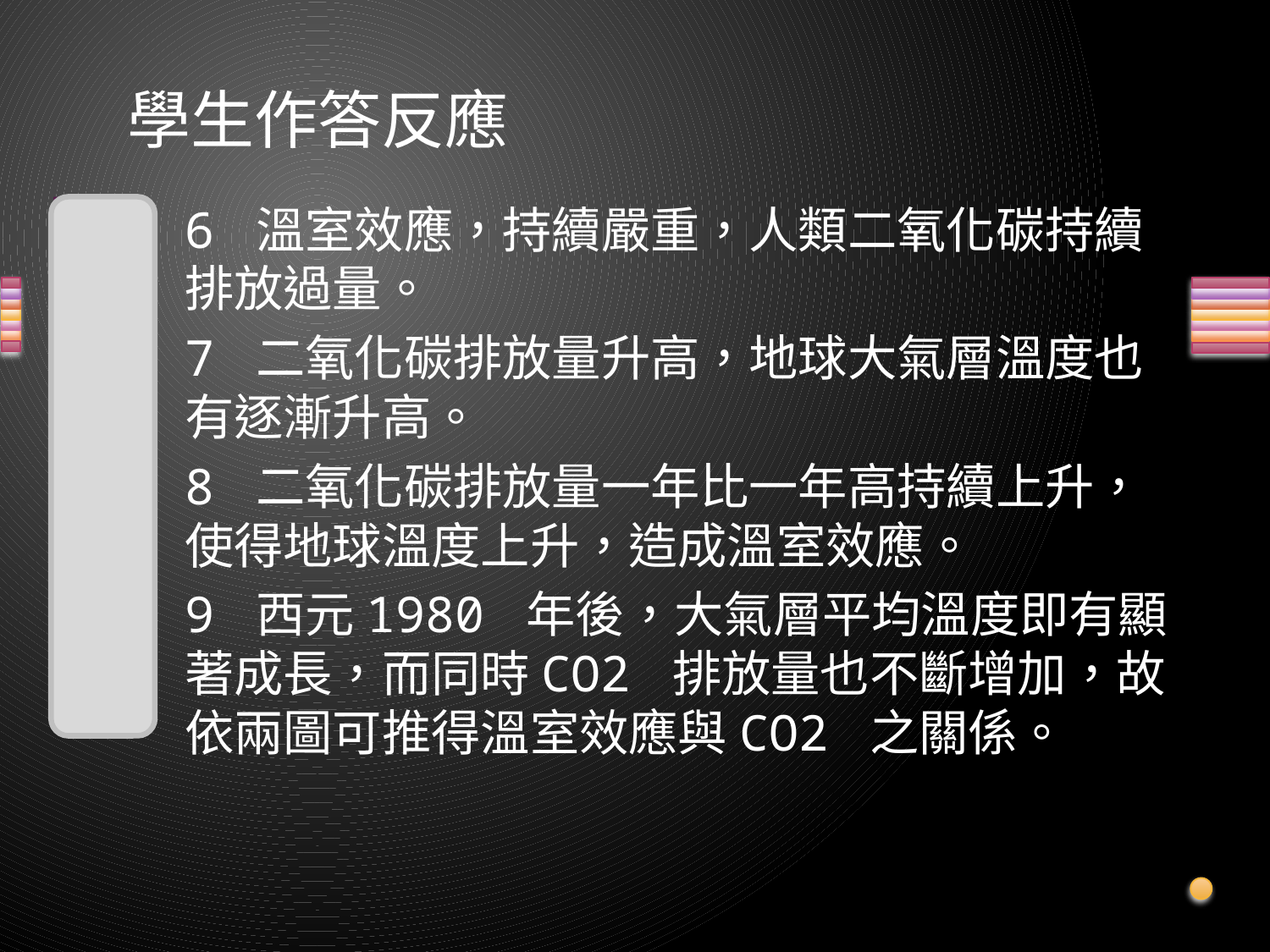

# 學生作答反應
6 溫室效應，持續嚴重，人類二氧化碳持續排放過量。
7 二氧化碳排放量升高，地球大氣層溫度也有逐漸升高。
8 二氧化碳排放量一年比一年高持續上升，使得地球溫度上升，造成溫室效應。
9 西元1980 年後，大氣層平均溫度即有顯著成長，而同時CO2 排放量也不斷增加，故依兩圖可推得溫室效應與CO2 之關係。

01
11
11
11